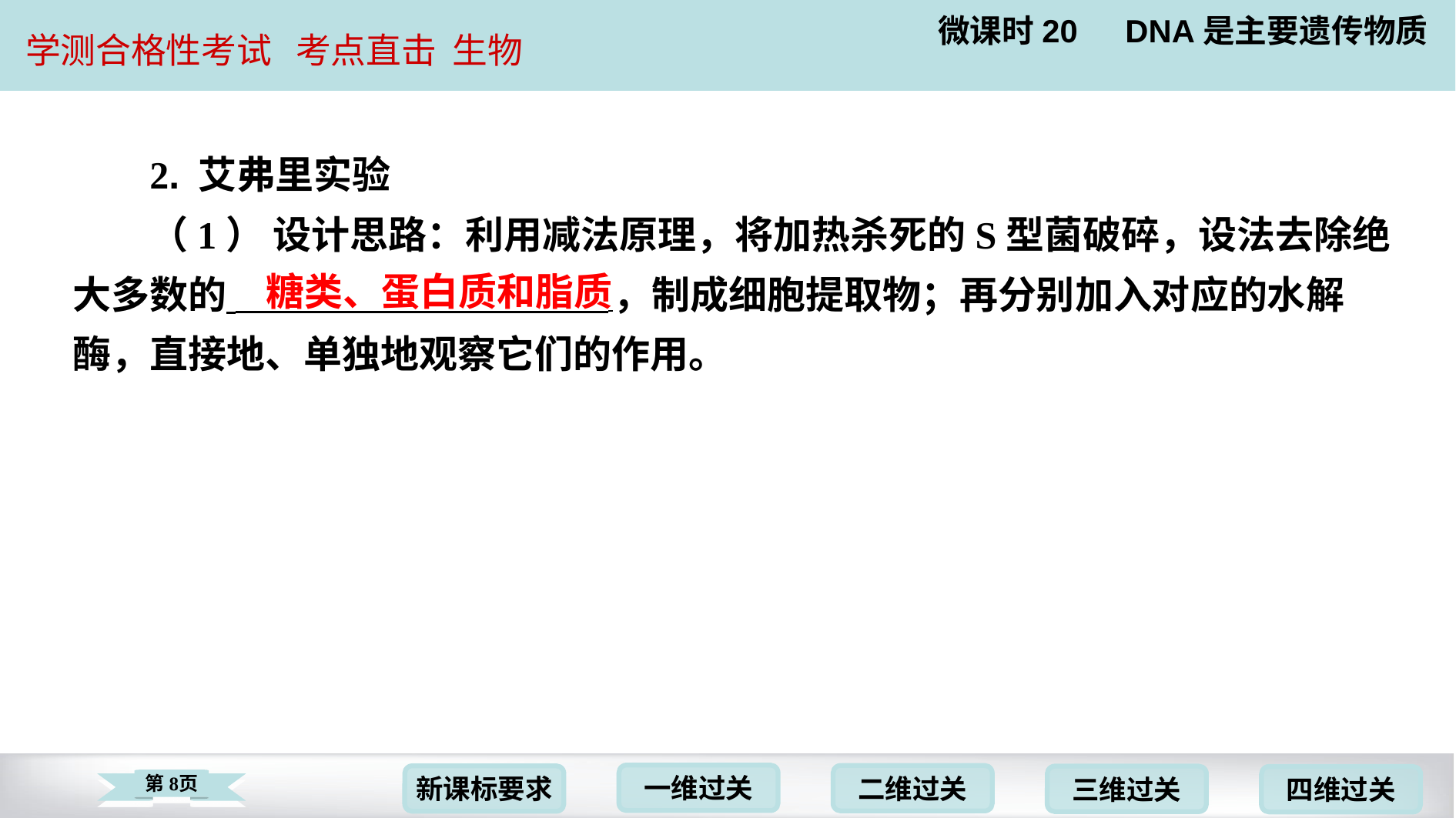

2. 艾弗里实验
（1） 设计思路：利用减法原理，将加热杀死的S型菌破碎，设法去除绝
大多数的                                                     ，制成细胞提取物；再分别加入对应的水解
酶，直接地、单独地观察它们的作用。
糖类、蛋白质和脂质